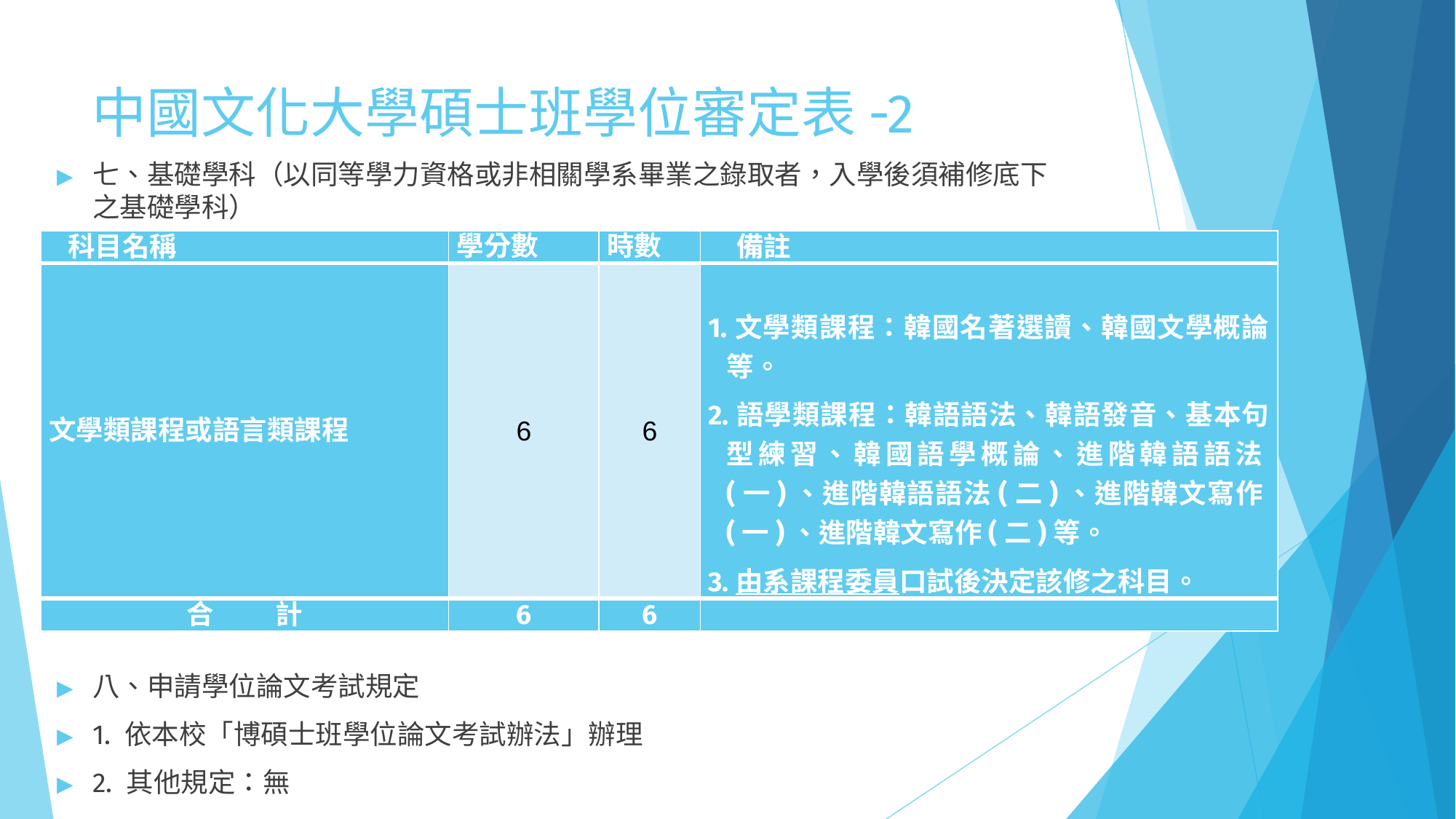

# 中國文化大學碩士班學位審定表-2
七、基礎學科（以同等學力資格或非相關學系畢業之錄取者，入學後須補修底下之基礎學科）

八、申請學位論文考試規定
1. 依本校「博碩士班學位論文考試辦法」辦理
2. 其他規定：無

| 科目名稱 | 學分數 | 時數 | 備註 |
| --- | --- | --- | --- |
| 文學類課程或語言類課程 | 6 | 6 | 1.文學類課程：韓國名著選讀、韓國文學概論等。 2.語學類課程：韓語語法、韓語發音、基本句型練習、韓國語學概論、進階韓語語法(一)、進階韓語語法(二)、進階韓文寫作(一)、進階韓文寫作(二)等。 3.由系課程委員口試後決定該修之科目。 |
| 合 計 | 6 | 6 |  |